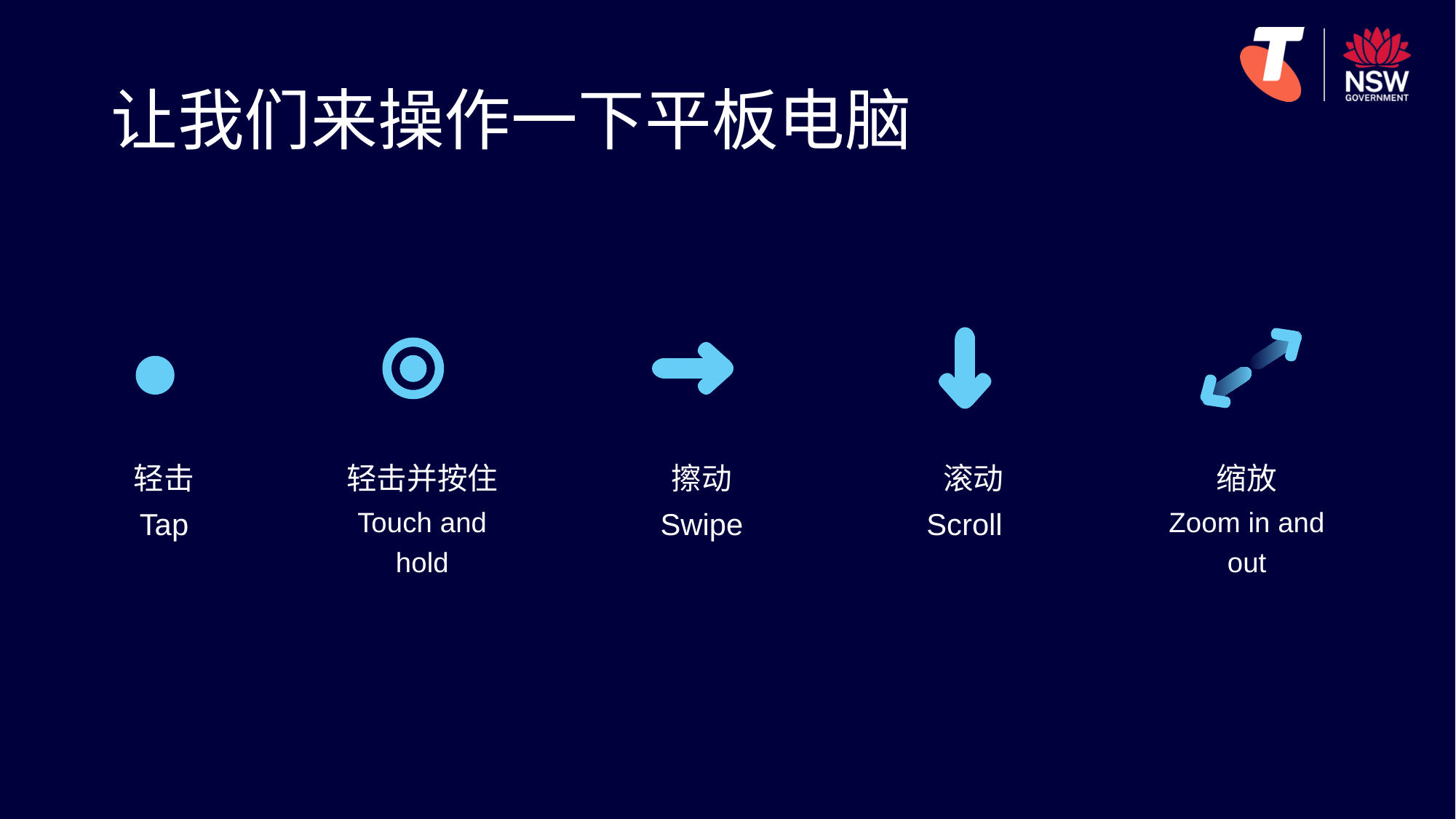

# 让我们来操作一下平板电脑

轻击
轻击并按住
擦动
滚动
缩放
Tap
Touch and hold
Swipe
Scroll
Zoom in and out